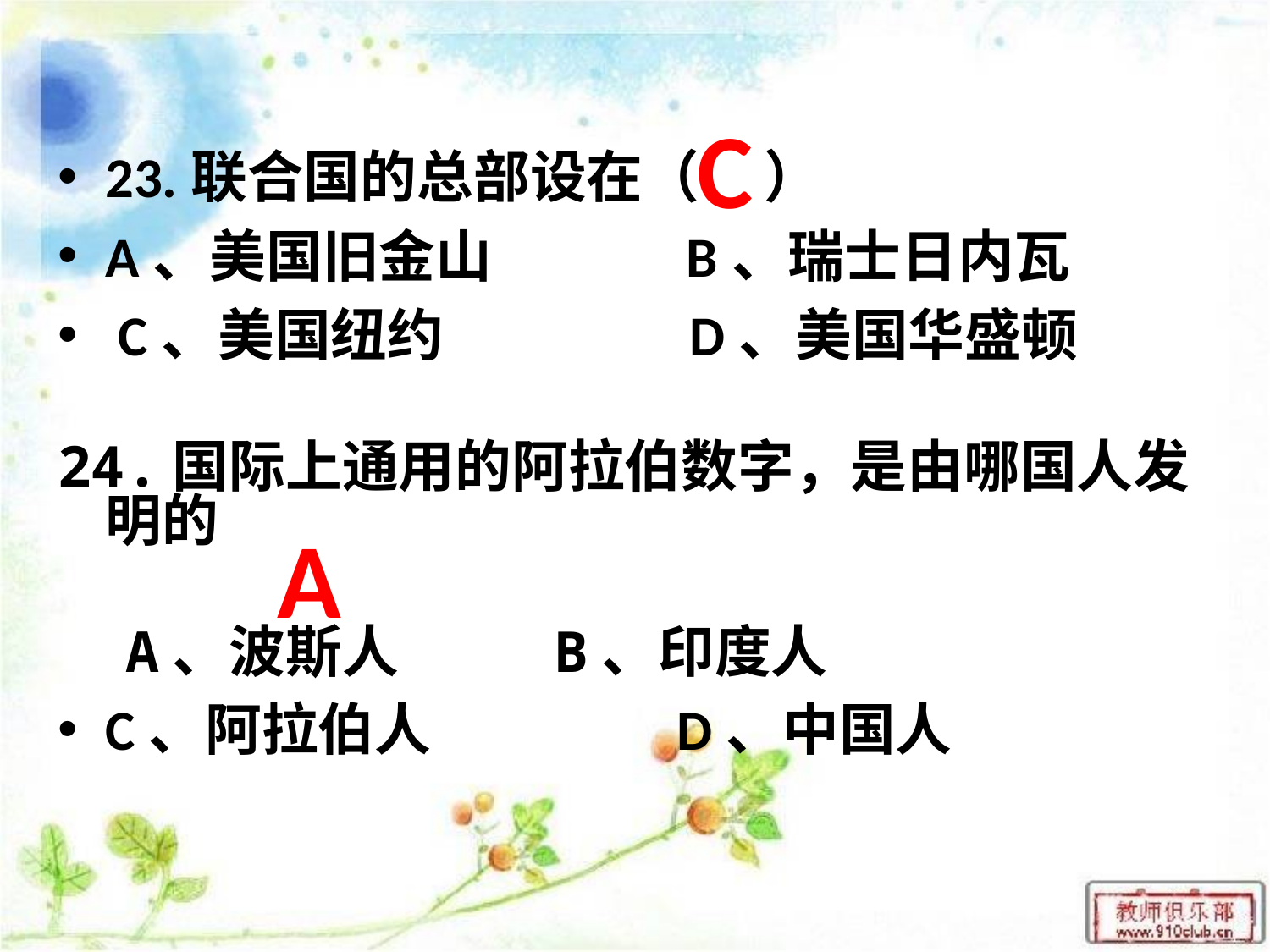

23.联合国的总部设在（     ）
A、美国旧金山              B、瑞士日内瓦
 C、美国纽约                  D、美国华盛顿

24.国际上通用的阿拉伯数字，是由哪国人发明的

  A、波斯人           B、印度人
C、阿拉伯人                  D、中国人
C
A